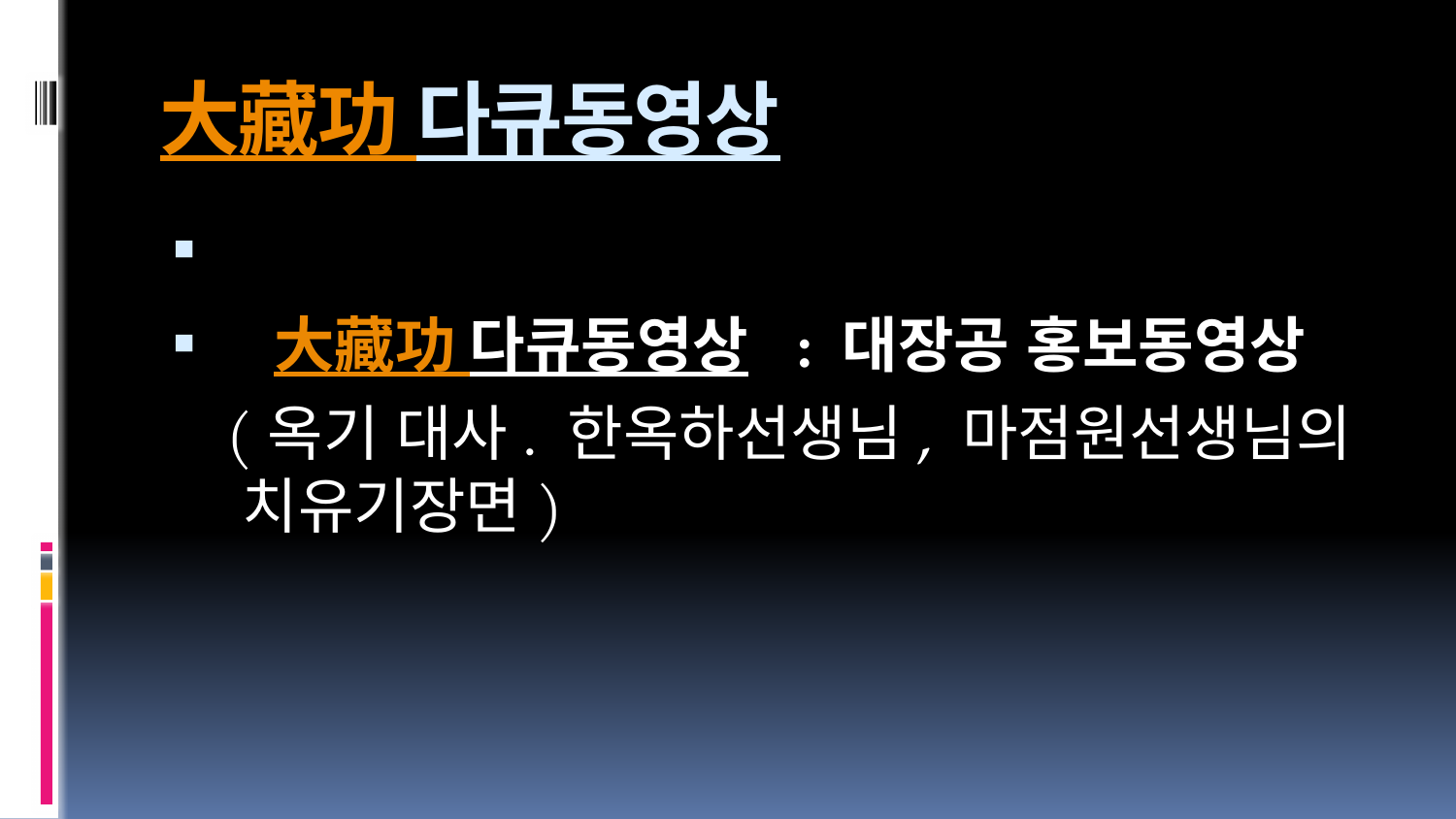

# 大藏功 다큐동영상

  大藏功 다큐동영상  : 대장공 홍보동영상(옥기 대사. 한옥하선생님, 마점원선생님의 치유기장면)